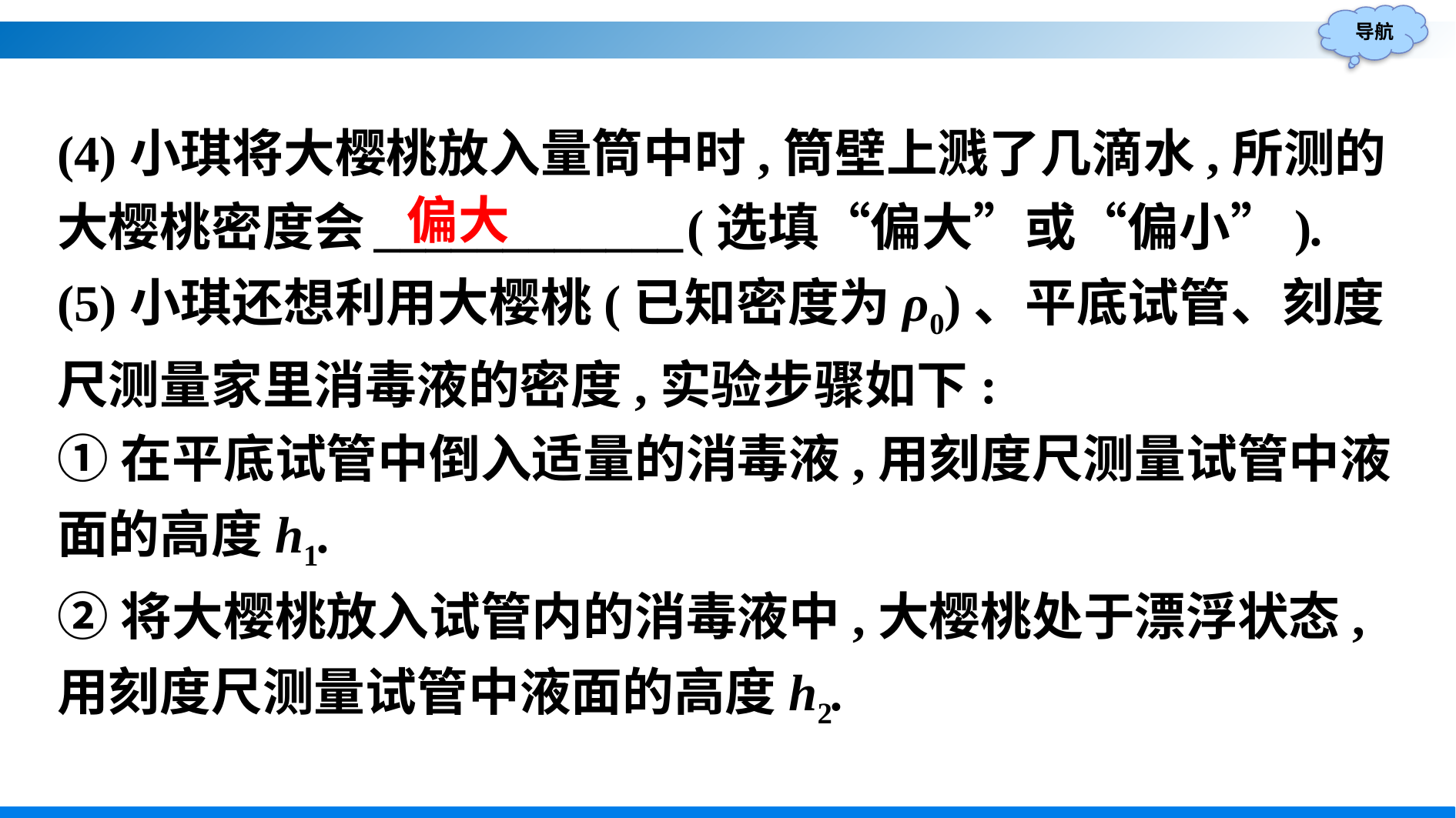

(4)小琪将大樱桃放入量筒中时,筒壁上溅了几滴水,所测的大樱桃密度会____________(选填“偏大”或“偏小”).
(5)小琪还想利用大樱桃(已知密度为ρ0)、平底试管、刻度尺测量家里消毒液的密度,实验步骤如下:
①在平底试管中倒入适量的消毒液,用刻度尺测量试管中液面的高度h1.
②将大樱桃放入试管内的消毒液中,大樱桃处于漂浮状态,用刻度尺测量试管中液面的高度h2.
偏大